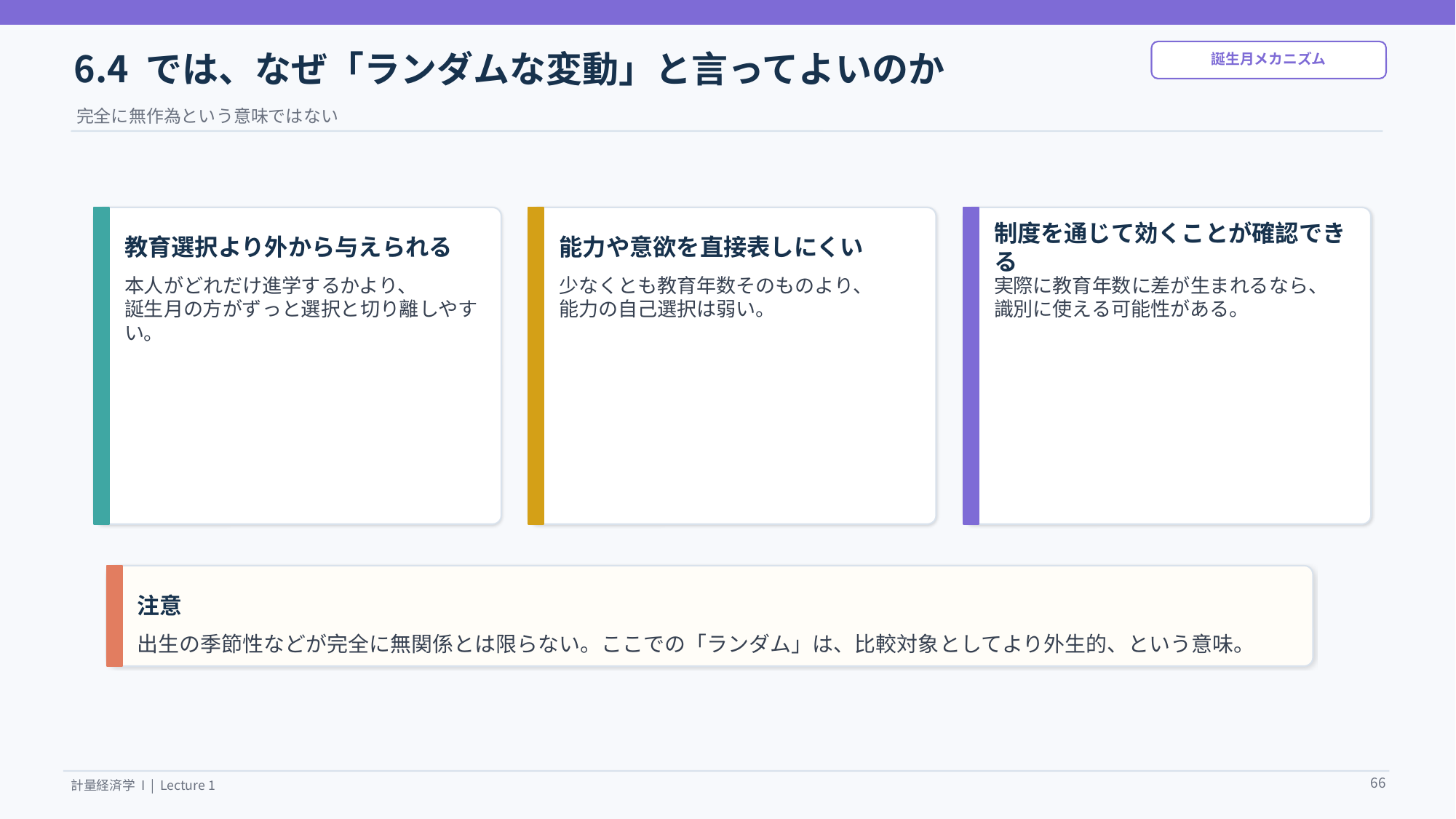

6.4 では、なぜ「ランダムな変動」と言ってよいのか

誕生月メカニズム
完全に無作為という意味ではない

教育選択より外から与えられる
能力や意欲を直接表しにくい
制度を通じて効くことが確認できる
本人がどれだけ進学するかより、
誕生月の方がずっと選択と切り離しやすい。
少なくとも教育年数そのものより、
能力の自己選択は弱い。
実際に教育年数に差が生まれるなら、
識別に使える可能性がある。

注意
出生の季節性などが完全に無関係とは限らない。ここでの「ランダム」は、比較対象としてより外生的、という意味。

66
計量経済学 I  |  Lecture 1